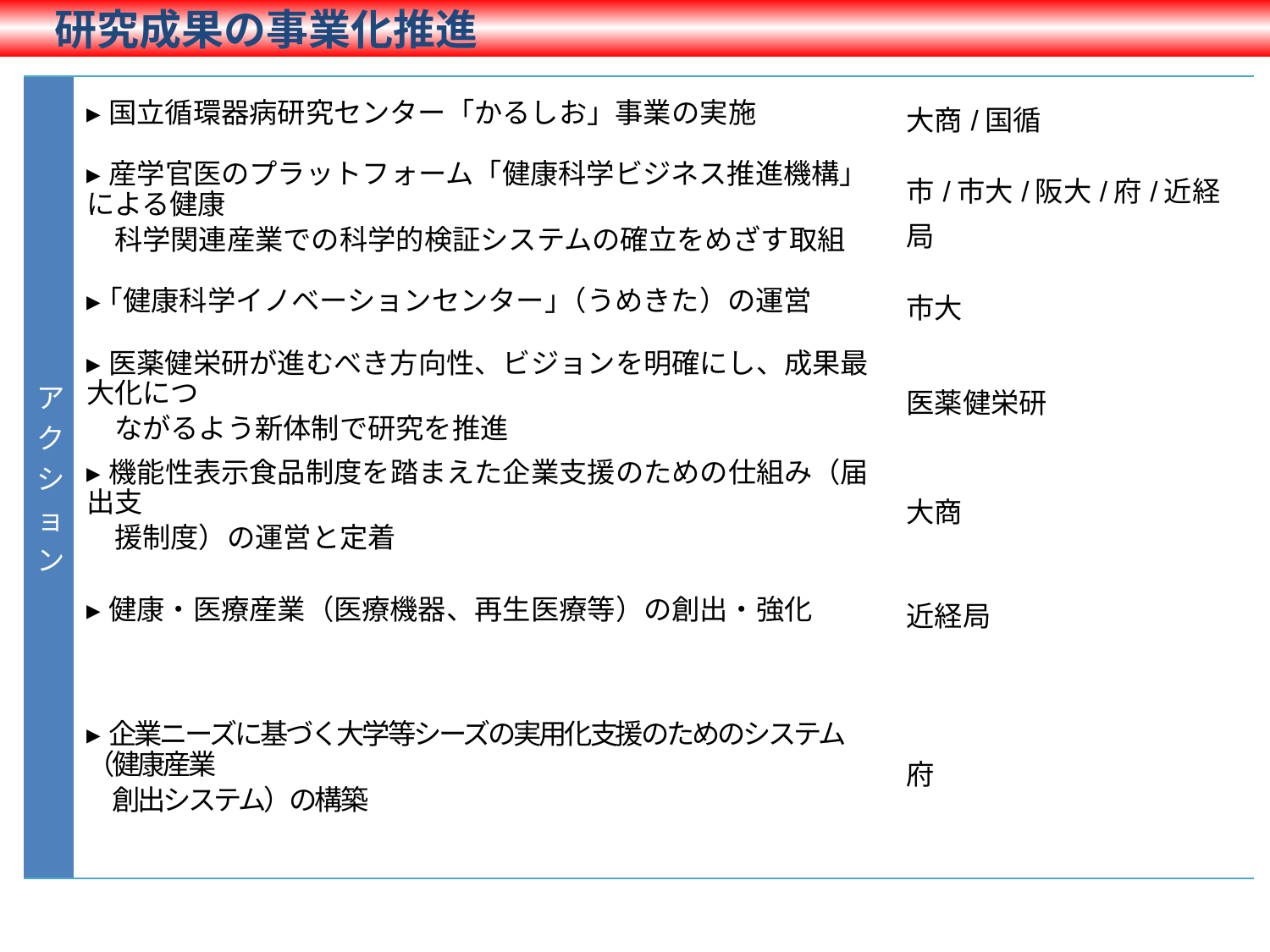

研究成果の事業化推進
| アクション | ▸国立循環器病研究センター「かるしお」事業の実施 | 大商/国循 |
| --- | --- | --- |
|  | ▸産学官医のプラットフォーム「健康科学ビジネス推進機構」による健康 　科学関連産業での科学的検証システムの確立をめざす取組 | 市/市大/阪大/府/近経局 |
|  | ▸｢健康科学イノベーションセンター｣（うめきた）の運営 | 市大 |
|  | ▸医薬健栄研が進むべき方向性、ビジョンを明確にし、成果最大化につ 　ながるよう新体制で研究を推進 | 医薬健栄研 |
|  | ▸機能性表示食品制度を踏まえた企業支援のための仕組み（届出支 　援制度）の運営と定着 | 大商 |
|  | ▸健康・医療産業（医療機器、再生医療等）の創出・強化 | 近経局 |
|  | ▸企業ニーズに基づく大学等シーズの実用化支援のためのシステム（健康産業 　創出システム）の構築 | 府 |